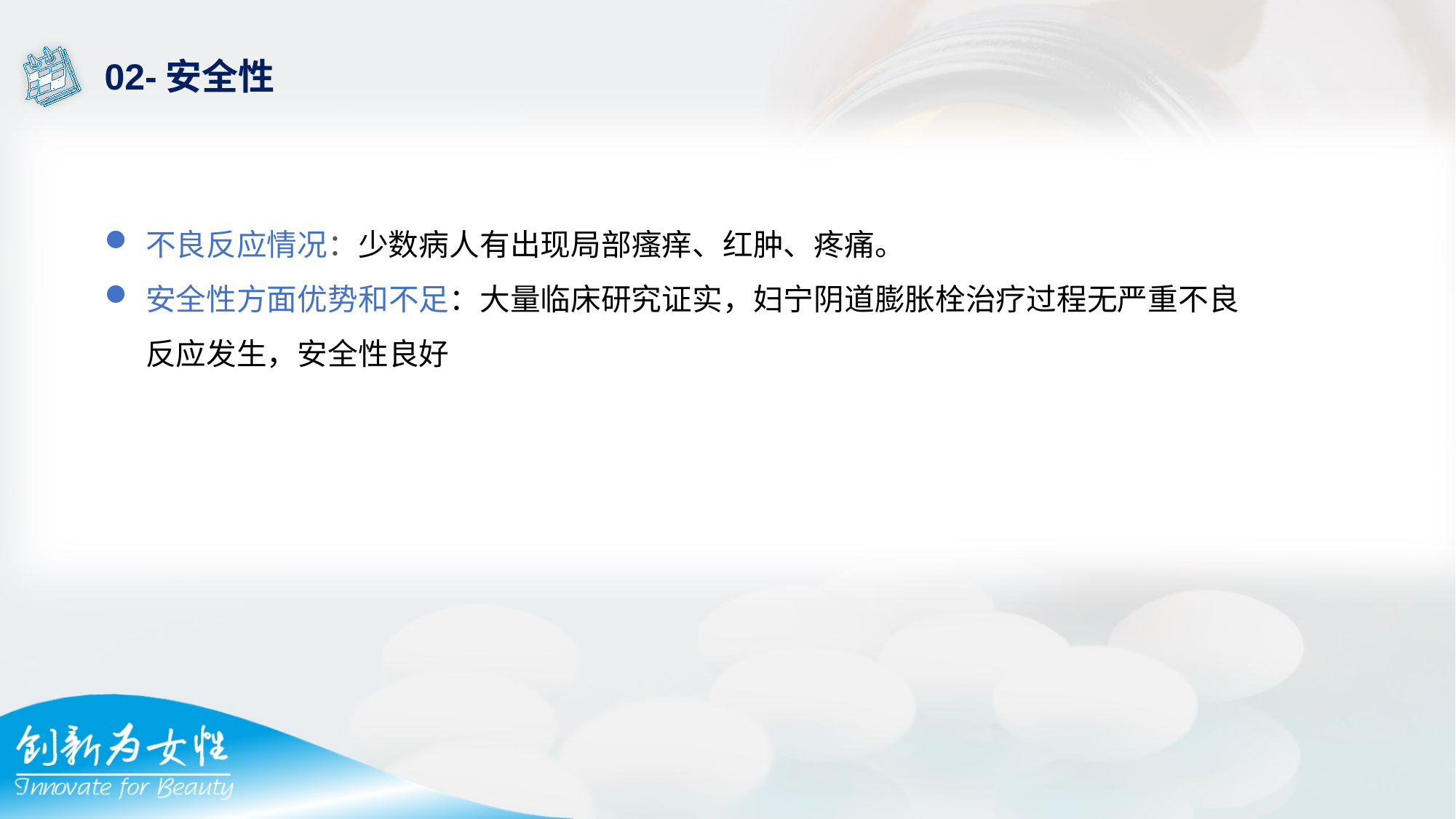

02-安全性
不良反应情况：少数病人有出现局部瘙痒、红肿、疼痛。
安全性方面优势和不足：大量临床研究证实，妇宁阴道膨胀栓治疗过程无严重不良反应发生，安全性良好